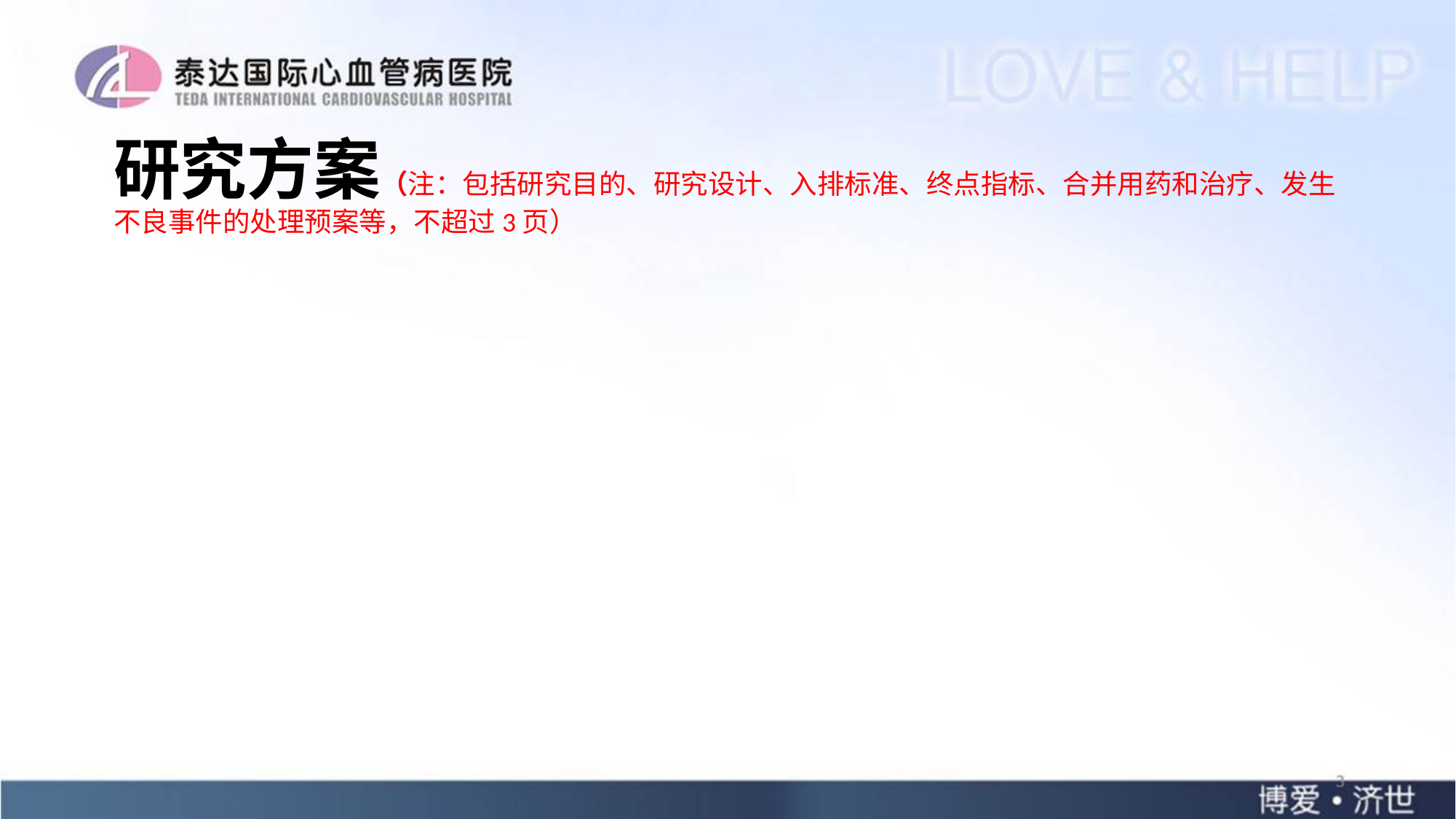

# 研究方案（注：包括研究目的、研究设计、入排标准、终点指标、合并用药和治疗、发生不良事件的处理预案等，不超过3页）